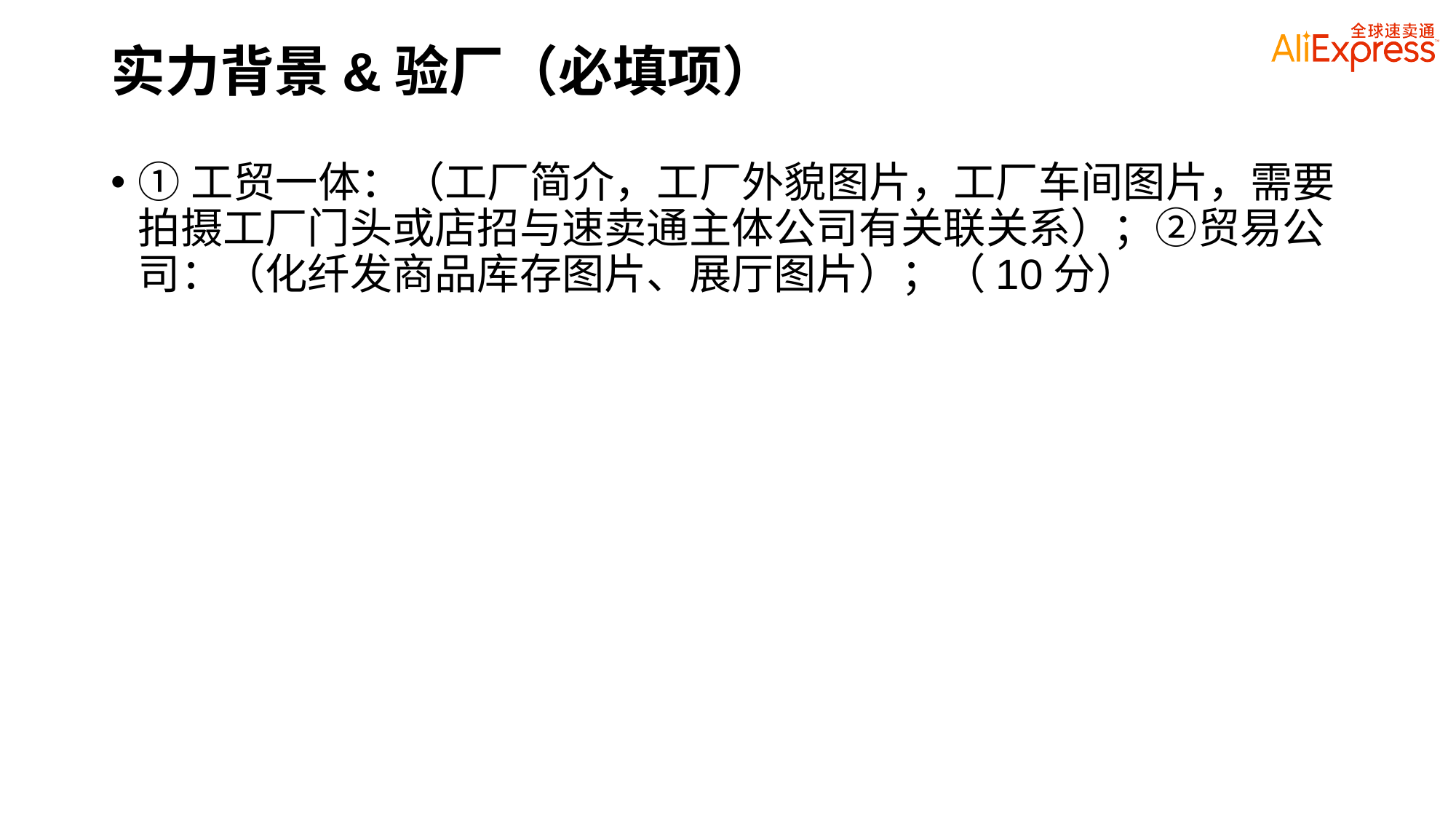

# 实力背景&验厂（必填项）
①工贸一体：（工厂简介，工厂外貌图片，工厂车间图片，需要拍摄工厂门头或店招与速卖通主体公司有关联关系）；②贸易公司：（化纤发商品库存图片、展厅图片）；（10分）